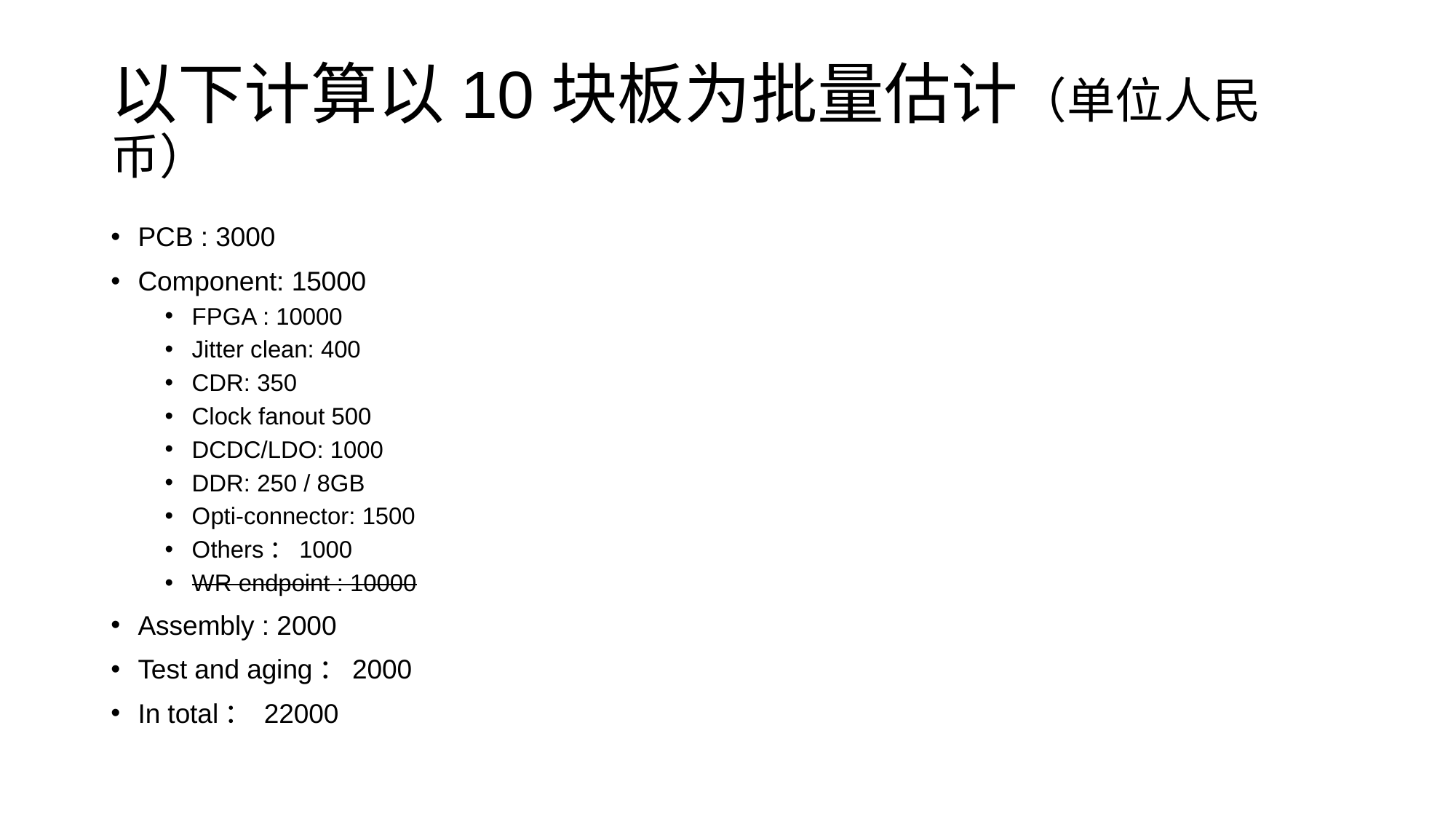

# 以下计算以10块板为批量估计（单位人民币）
PCB : 3000
Component: 15000
FPGA : 10000
Jitter clean: 400
CDR: 350
Clock fanout 500
DCDC/LDO: 1000
DDR: 250 / 8GB
Opti-connector: 1500
Others：1000
WR endpoint : 10000
Assembly : 2000
Test and aging：2000
In total： 22000